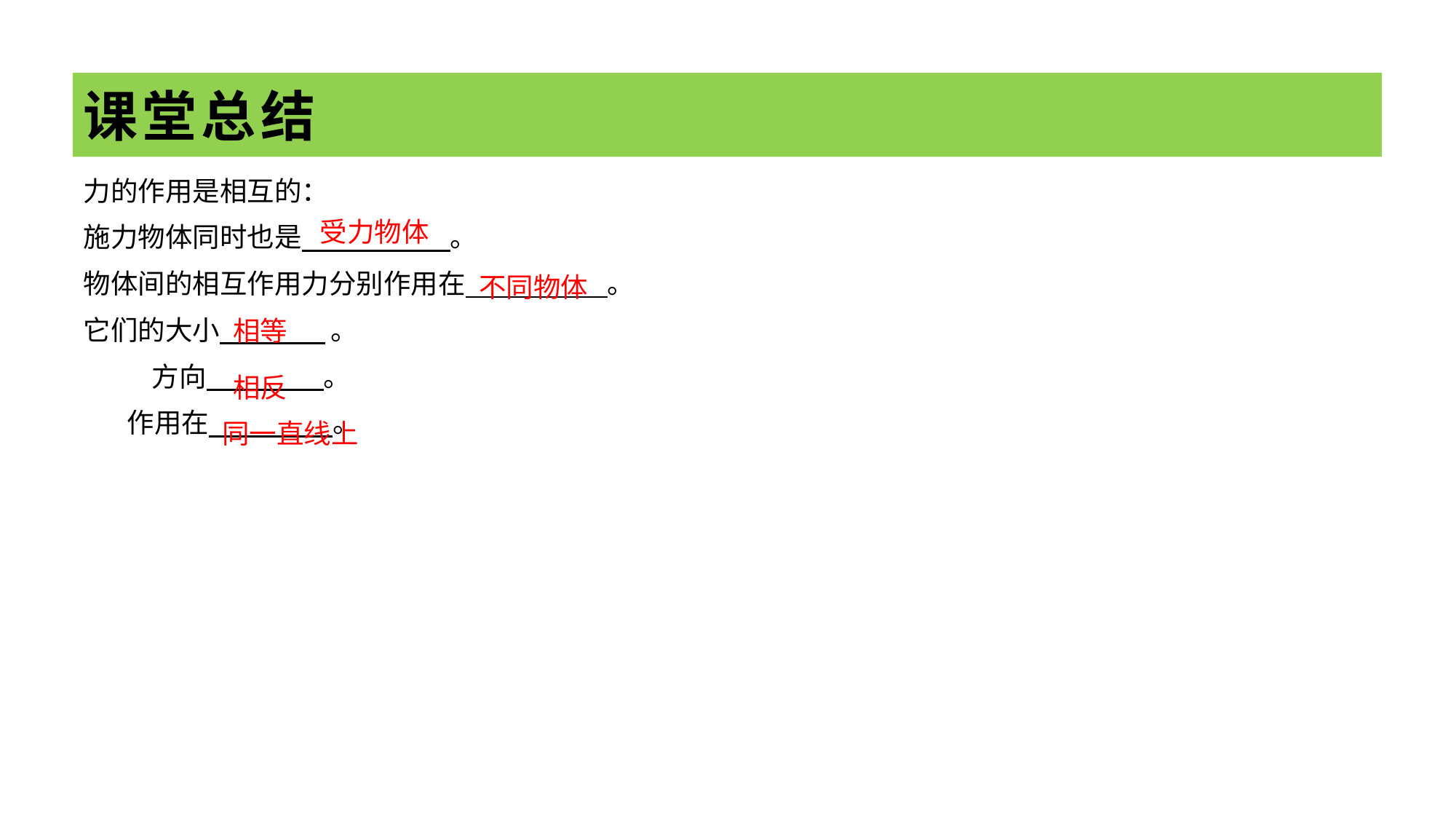

# 课堂总结
力的作用是相互的：
施力物体同时也是                        。
物体间的相互作用力分别作用在                       。
它们的大小                  。
          方向                   。
      作用在                    。
受力物体
不同物体
相等
相反
同一直线上